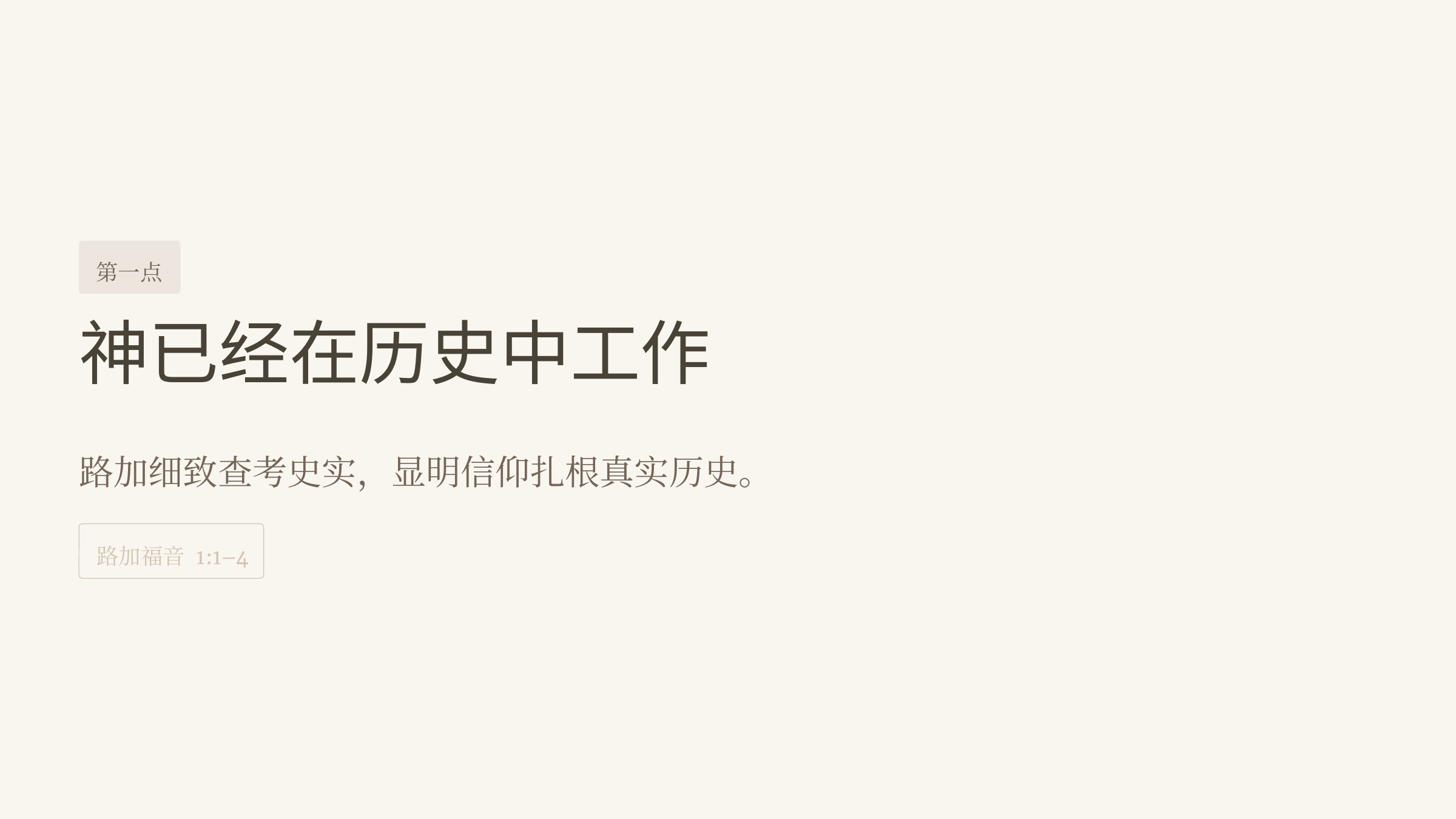

第一点
神已经在历史中工作
路加细致查考史实，显明信仰扎根真实历史。

路加福音 1:1–4